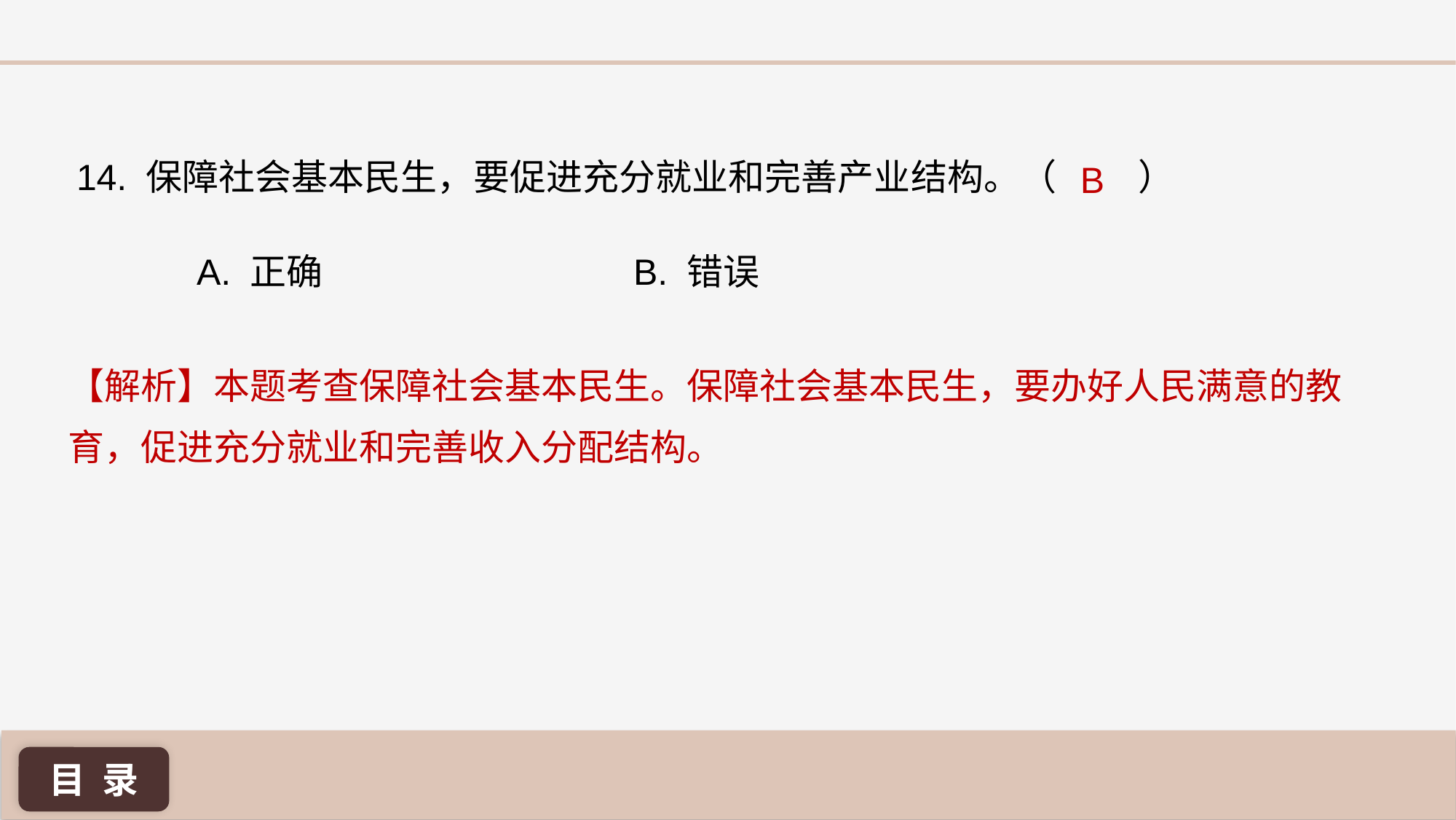

14. 保障社会基本民生，要促进充分就业和完善产业结构。（	   ）
B
A. 正确 			B. 错误
【解析】本题考查保障社会基本民生。保障社会基本民生，要办好人民满意的教育，促进充分就业和完善收入分配结构。